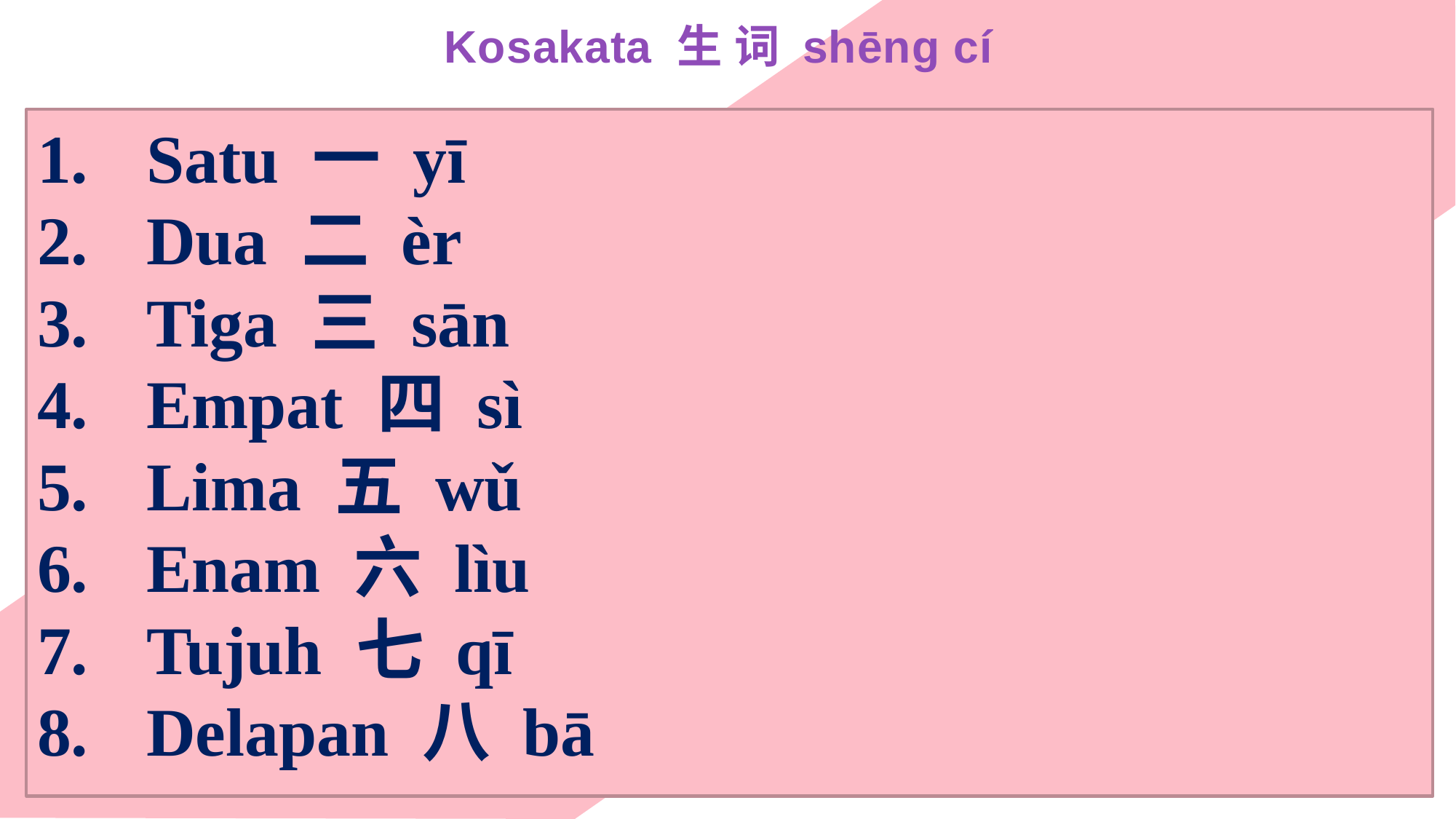

Kosakata 生 词 shēng cí
Satu 一 yī
Dua 二 èr
Tiga 三 sān
Empat 四 sì
Lima 五 wǔ
Enam 六 lìu
Tujuh 七 qī
Delapan 八 bā